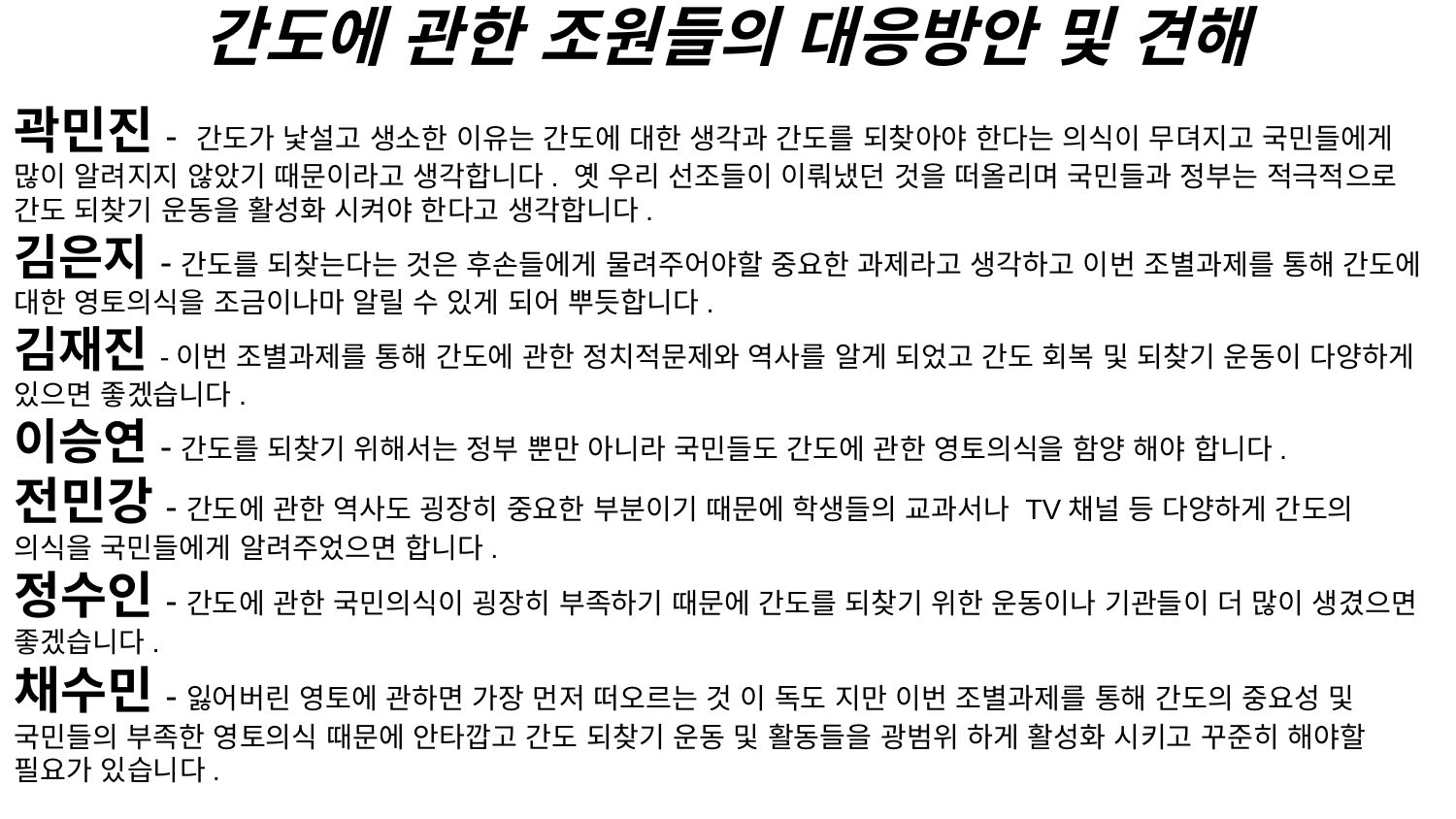

# 간도에 관한 조원들의 대응방안 및 견해
곽민진- 간도가 낯설고 생소한 이유는 간도에 대한 생각과 간도를 되찾아야 한다는 의식이 무뎌지고 국민들에게 많이 알려지지 않았기 때문이라고 생각합니다. 옛 우리 선조들이 이뤄냈던 것을 떠올리며 국민들과 정부는 적극적으로 간도 되찾기 운동을 활성화 시켜야 한다고 생각합니다.
김은지-간도를 되찾는다는 것은 후손들에게 물려주어야할 중요한 과제라고 생각하고 이번 조별과제를 통해 간도에 대한 영토의식을 조금이나마 알릴 수 있게 되어 뿌듯합니다.
김재진-이번 조별과제를 통해 간도에 관한 정치적문제와 역사를 알게 되었고 간도 회복 및 되찾기 운동이 다양하게 있으면 좋겠습니다.
이승연-간도를 되찾기 위해서는 정부 뿐만 아니라 국민들도 간도에 관한 영토의식을 함양 해야 합니다.
전민강-간도에 관한 역사도 굉장히 중요한 부분이기 때문에 학생들의 교과서나 TV채널 등 다양하게 간도의 의식을 국민들에게 알려주었으면 합니다.
정수인-간도에 관한 국민의식이 굉장히 부족하기 때문에 간도를 되찾기 위한 운동이나 기관들이 더 많이 생겼으면 좋겠습니다.
채수민-잃어버린 영토에 관하면 가장 먼저 떠오르는 것 이 독도 지만 이번 조별과제를 통해 간도의 중요성 및 국민들의 부족한 영토의식 때문에 안타깝고 간도 되찾기 운동 및 활동들을 광범위 하게 활성화 시키고 꾸준히 해야할 필요가 있습니다.